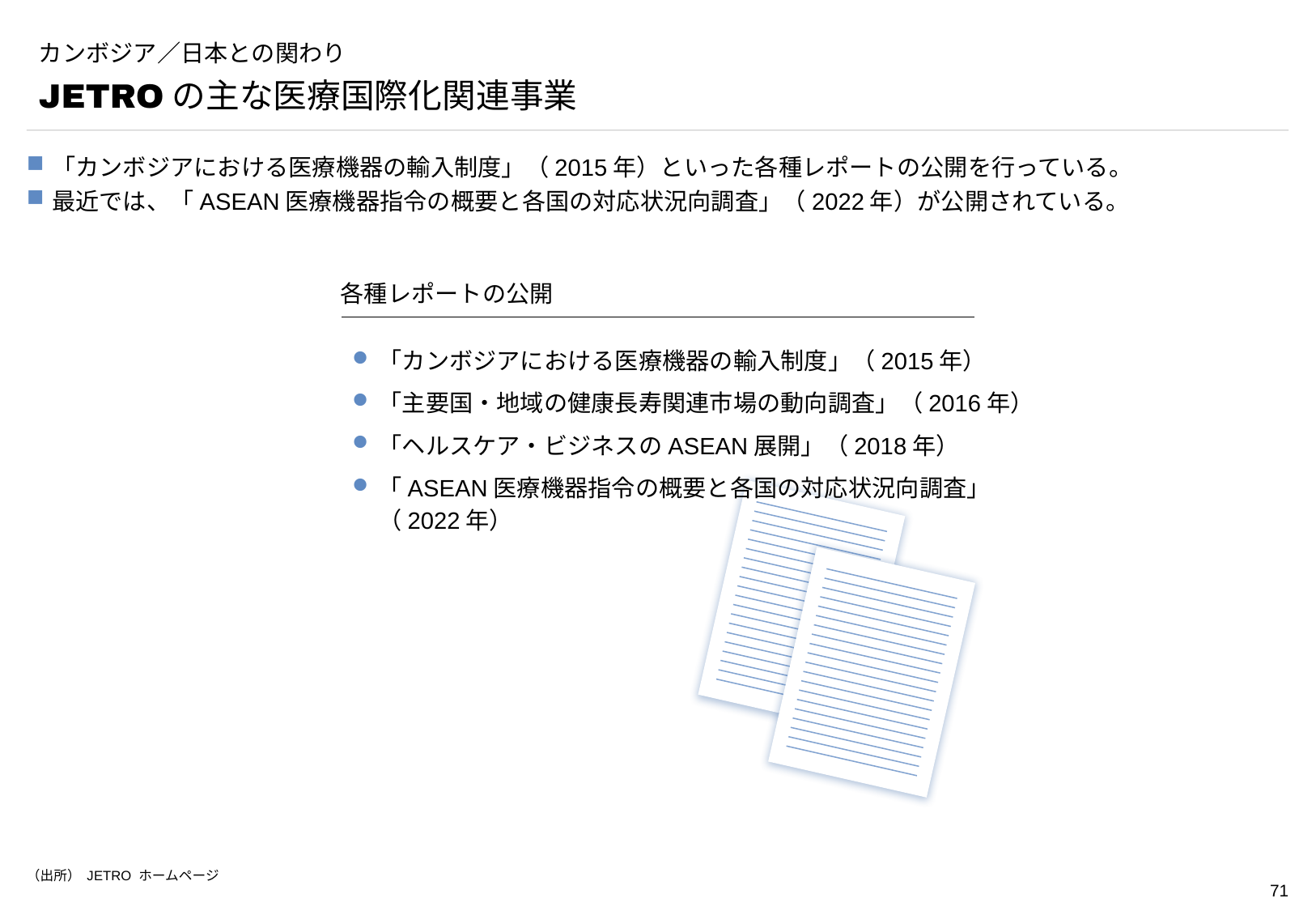

# カンボジア／日本との関わり
JETROの主な医療国際化関連事業
「カンボジアにおける医療機器の輸入制度」（2015年）といった各種レポートの公開を行っている。
最近では、「ASEAN医療機器指令の概要と各国の対応状況向調査」（2022年）が公開されている。
各種レポートの公開
「カンボジアにおける医療機器の輸入制度」（2015年）
「主要国・地域の健康長寿関連市場の動向調査」（2016年）
「ヘルスケア・ビジネスのASEAN展開」（2018年）
「ASEAN医療機器指令の概要と各国の対応状況向調査」（2022年）

（出所） JETRO ホームページ